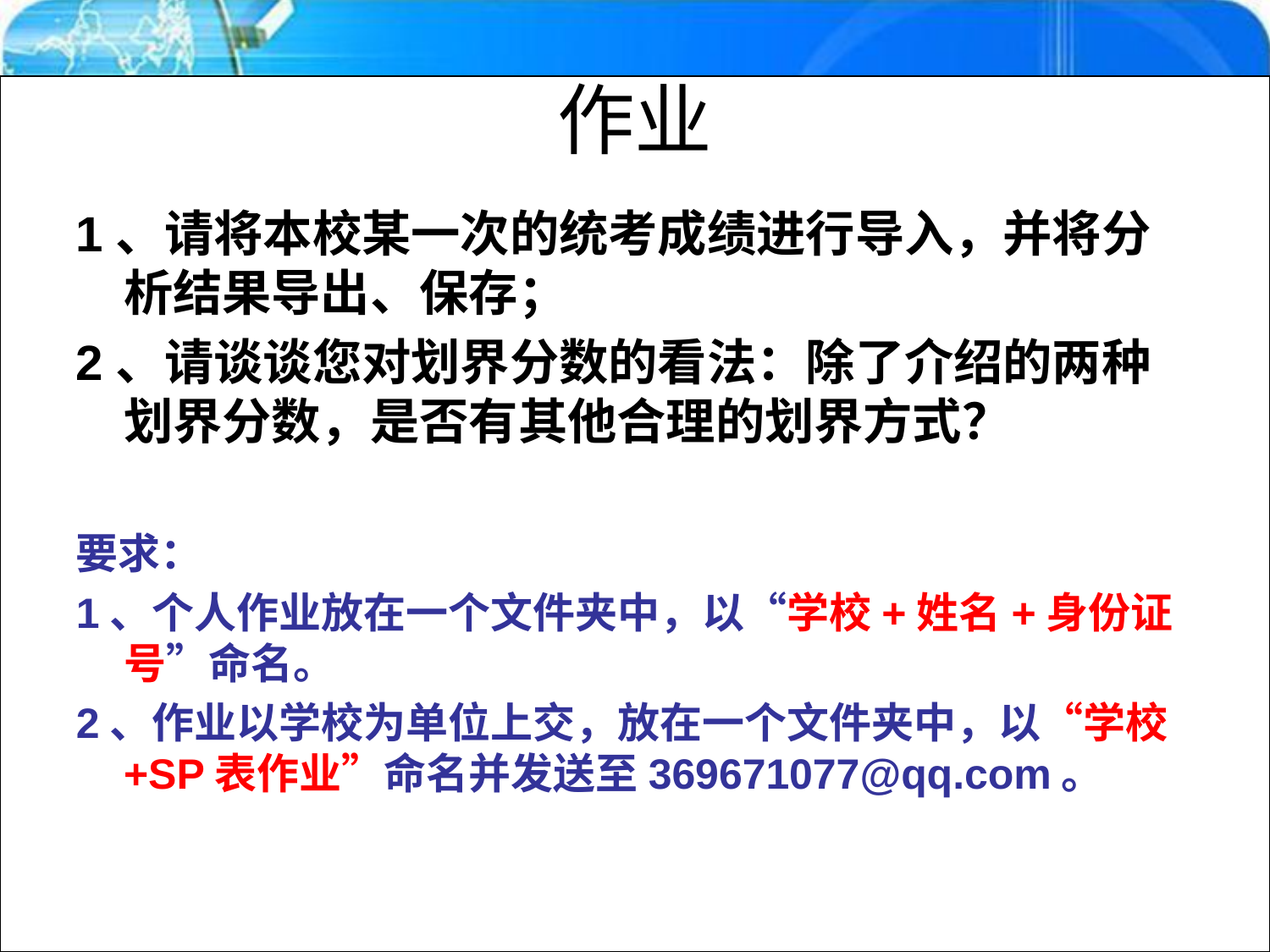

# 作业
1、请将本校某一次的统考成绩进行导入，并将分析结果导出、保存；
2、请谈谈您对划界分数的看法：除了介绍的两种划界分数，是否有其他合理的划界方式？

要求：
1、个人作业放在一个文件夹中，以“学校+姓名+身份证号”命名。
2、作业以学校为单位上交，放在一个文件夹中，以“学校+SP表作业”命名并发送至369671077@qq.com。